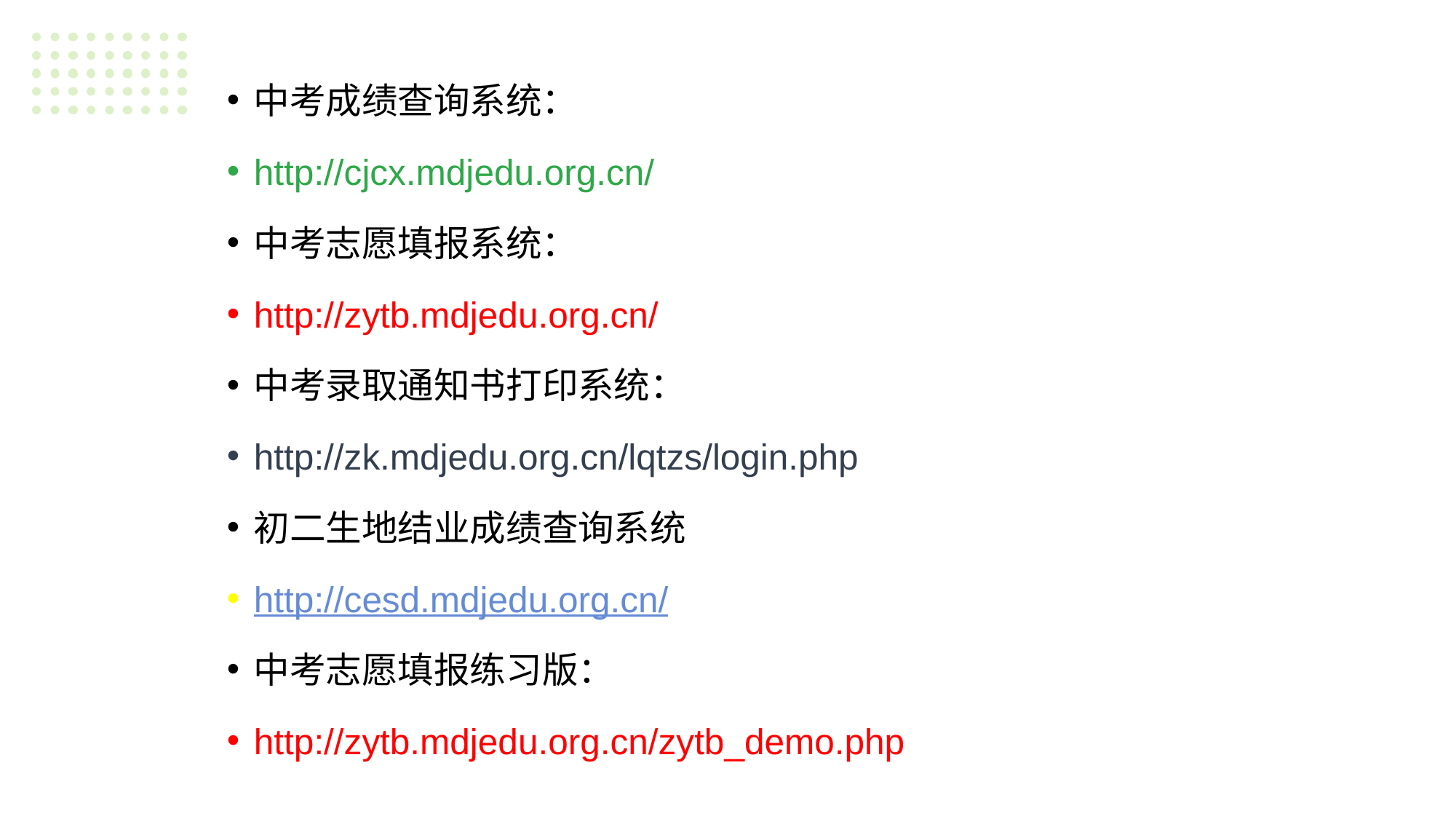

中考成绩查询系统：
http://cjcx.mdjedu.org.cn/
中考志愿填报系统：
http://zytb.mdjedu.org.cn/
中考录取通知书打印系统：
http://zk.mdjedu.org.cn/lqtzs/login.php
初二生地结业成绩查询系统
http://cesd.mdjedu.org.cn/
中考志愿填报练习版：
http://zytb.mdjedu.org.cn/zytb_demo.php